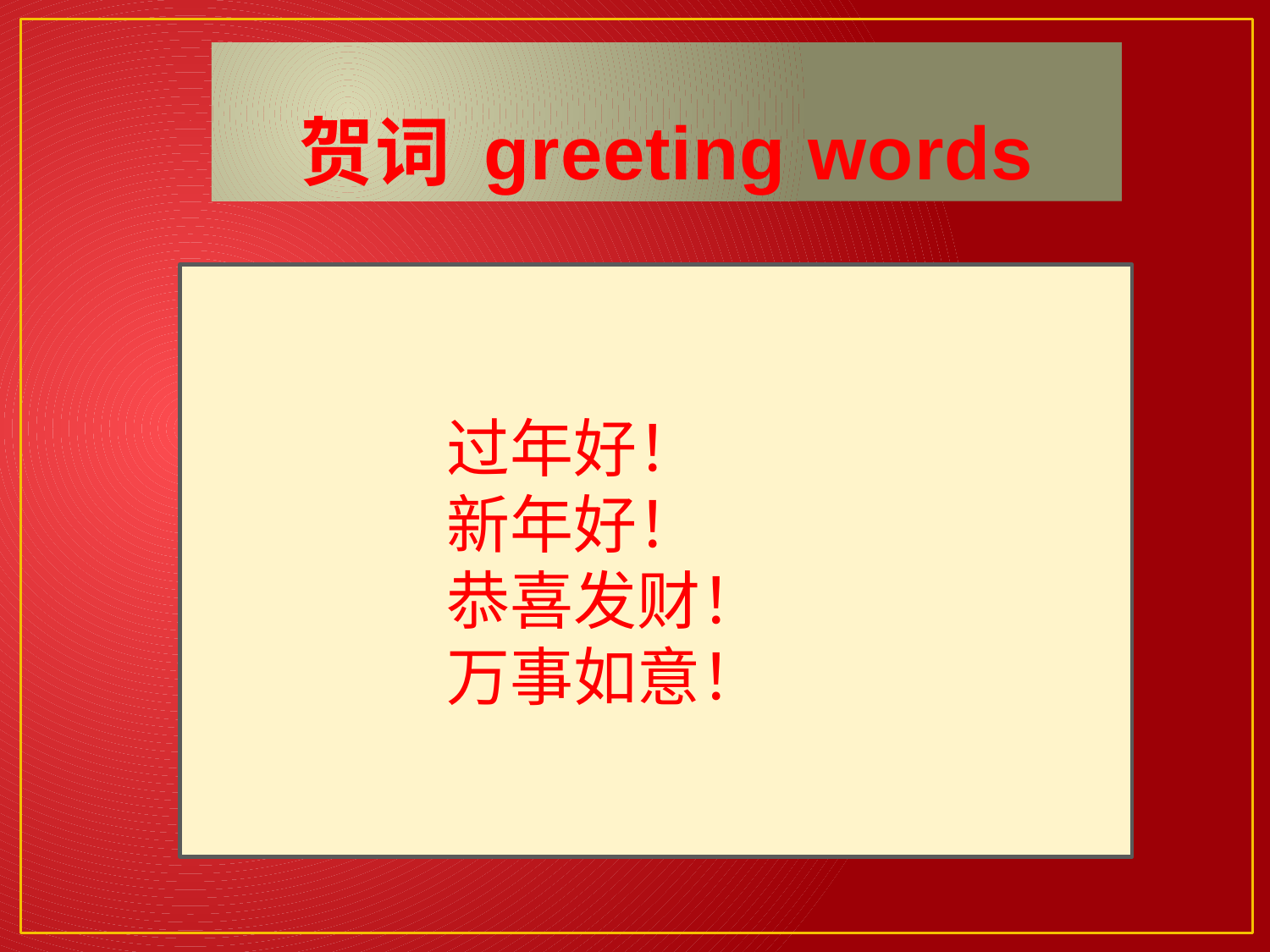

# 贺词 greeting words
		过年好！
		新年好！
		恭喜发财！
		万事如意！